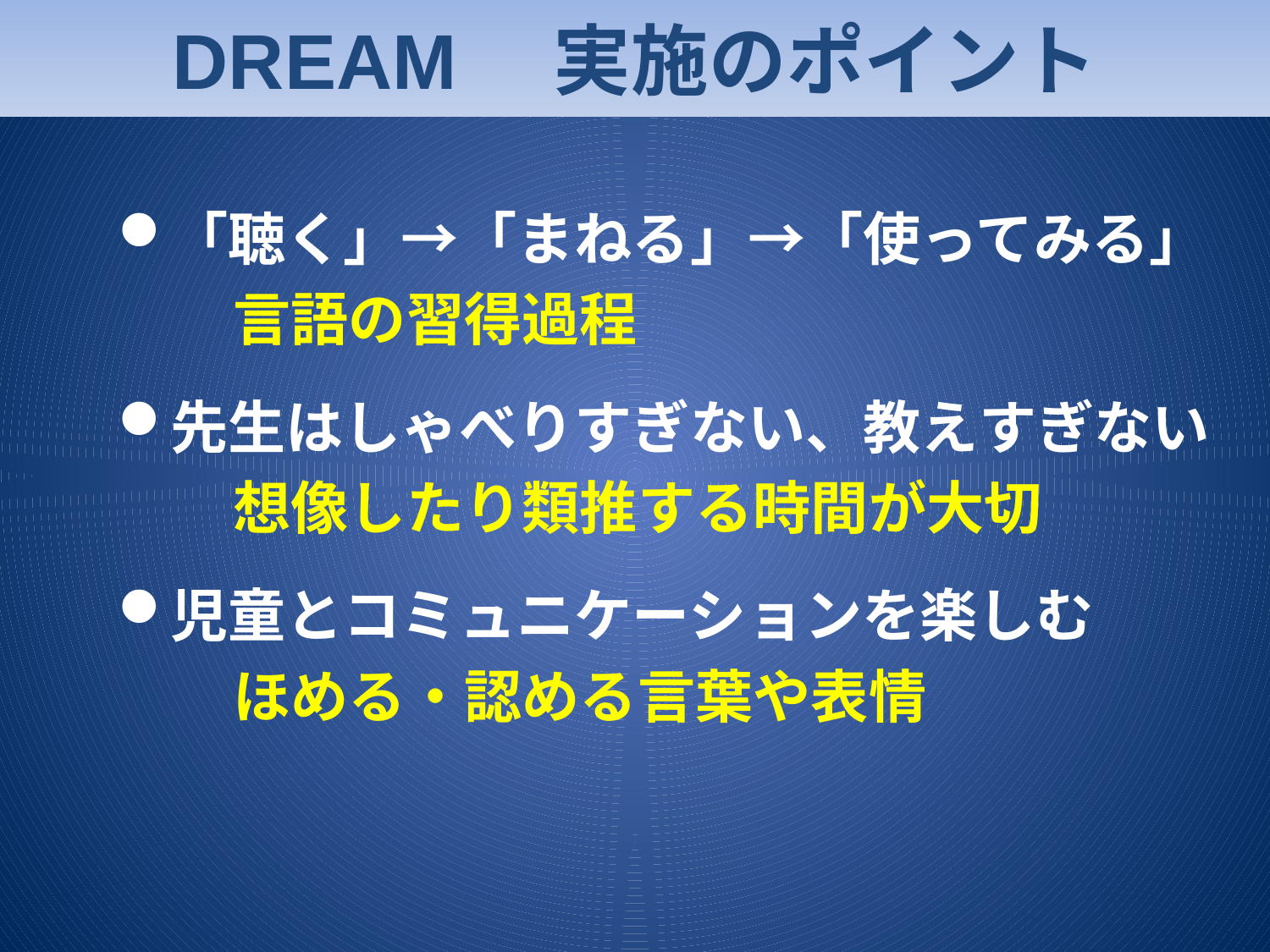

# DREAM　実施のポイント
「聴く」→「まねる」→「使ってみる」
	言語の習得過程

先生はしゃべりすぎない、教えすぎない
	想像したり類推する時間が大切

児童とコミュニケーションを楽しむ
	ほめる・認める言葉や表情